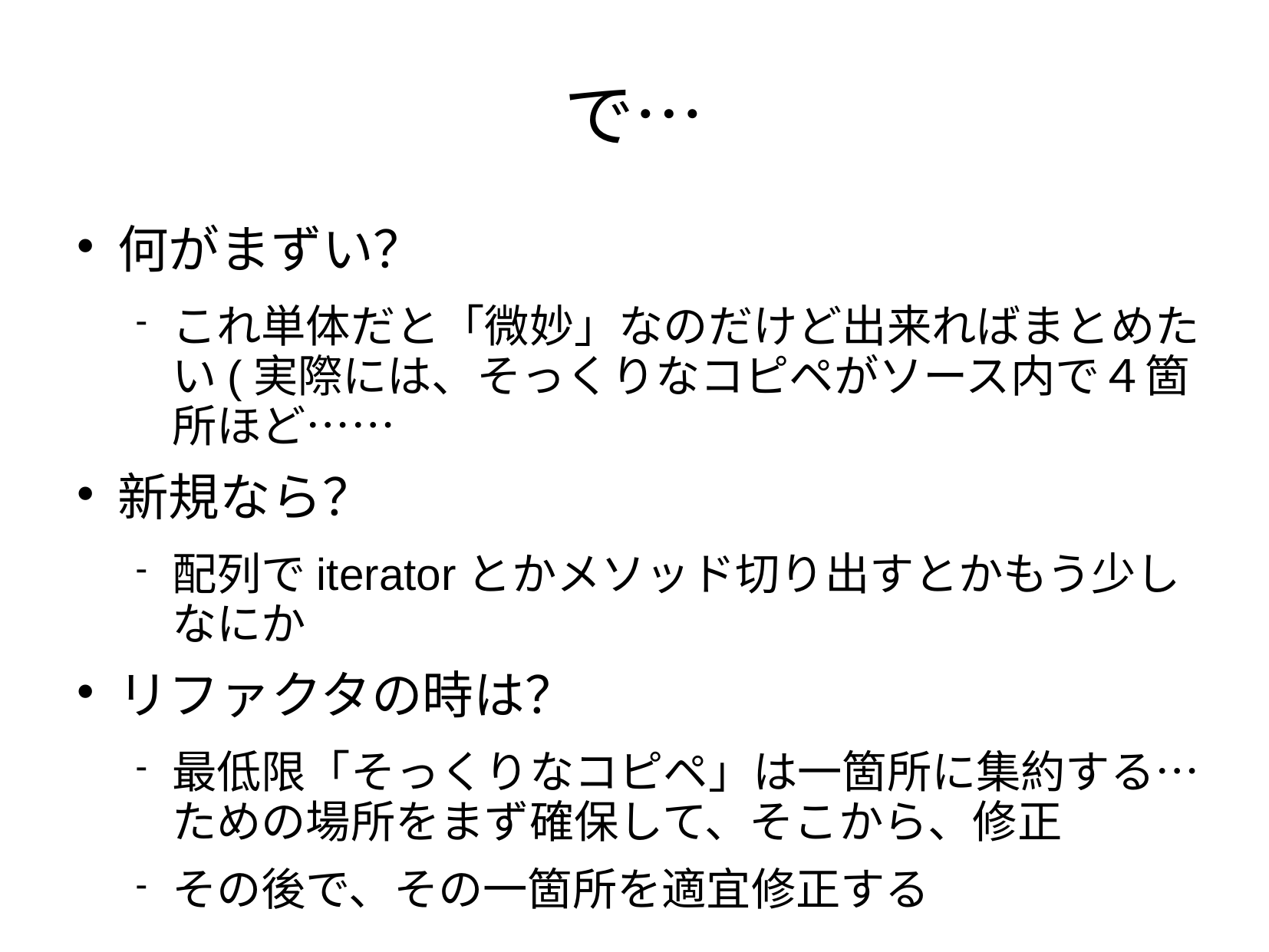

# で…
何がまずい？
これ単体だと「微妙」なのだけど出来ればまとめたい(実際には、そっくりなコピペがソース内で４箇所ほど……
新規なら？
配列でiteratorとかメソッド切り出すとかもう少しなにか
リファクタの時は？
最低限「そっくりなコピペ」は一箇所に集約する…ための場所をまず確保して、そこから、修正
その後で、その一箇所を適宜修正する